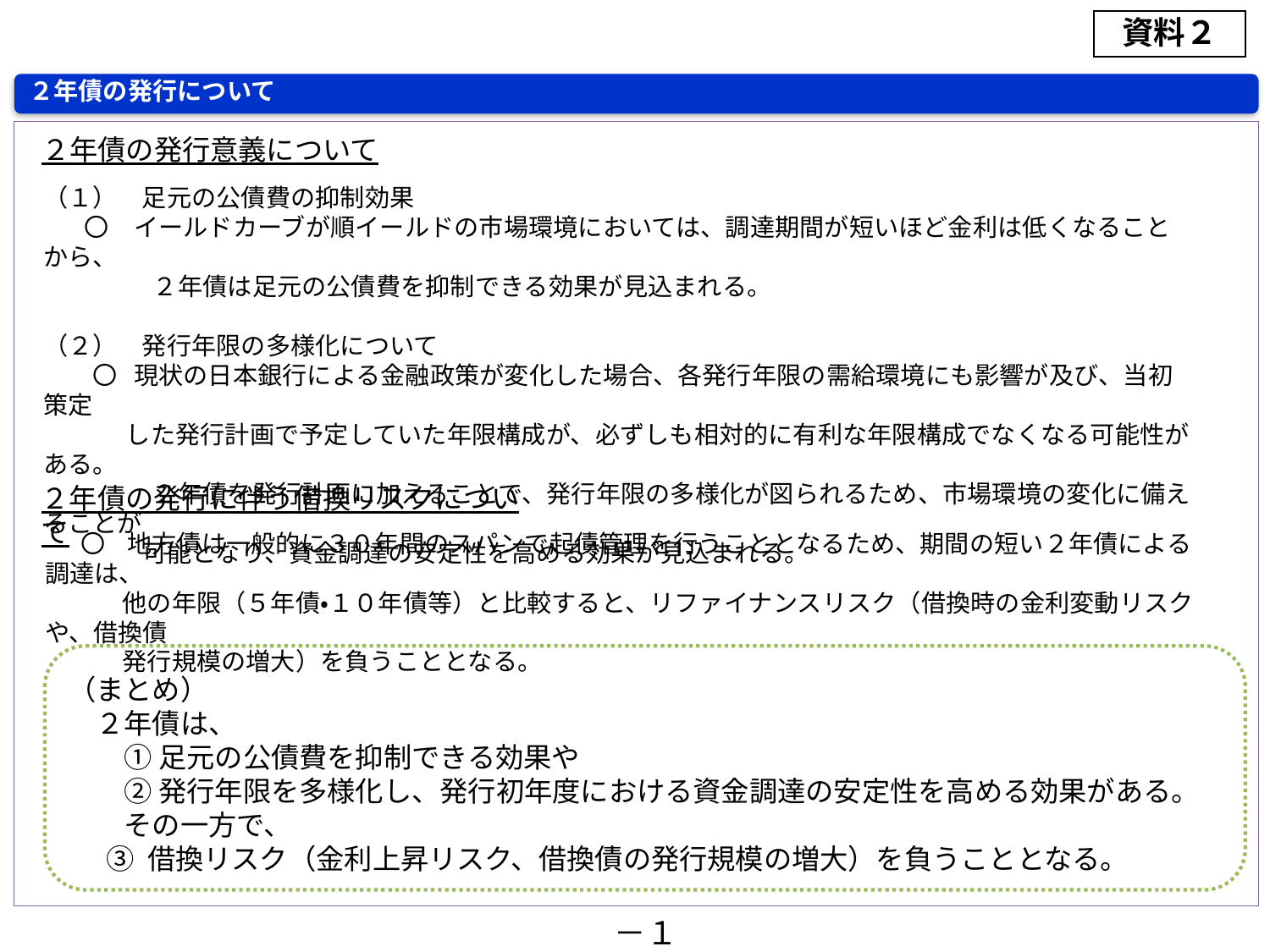

資料２
２年債の発行について

２年債の発行意義について
（１）　足元の公債費の抑制効果
　   〇　イールドカーブが順イールドの市場環境においては、調達期間が短いほど金利は低くなることから、
　　　 　 ２年債は足元の公債費を抑制できる効果が見込まれる。

（２）　発行年限の多様化について
　　〇   現状の日本銀行による金融政策が変化した場合、各発行年限の需給環境にも影響が及び、当初策定
              した発行計画で予定していた年限構成が、必ずしも相対的に有利な年限構成でなくなる可能性がある。
　　　 　 ２年債を発行計画に加えることで、発行年限の多様化が図られるため、市場環境の変化に備えることが
       　　 可能となり、資金調達の安定性を高める効果が見込まれる。

２年債の発行に伴う借換リスクについて
　  〇    地方債は一般的に３０年間のスパンで起債管理を行うこととなるため、期間の短い２年債による調達は、
             他の年限（５年債・１０年債等）と比較すると、リファイナンスリスク（借換時の金利変動リスクや、借換債
             発行規模の増大）を負うこととなる。

（まとめ）
　２年債は、
　　① 足元の公債費を抑制できる効果や
　　② 発行年限を多様化し、発行初年度における資金調達の安定性を高める効果がある。
　　その一方で、
      ③ 借換リスク（金利上昇リスク、借換債の発行規模の増大）を負うこととなる。
－１－